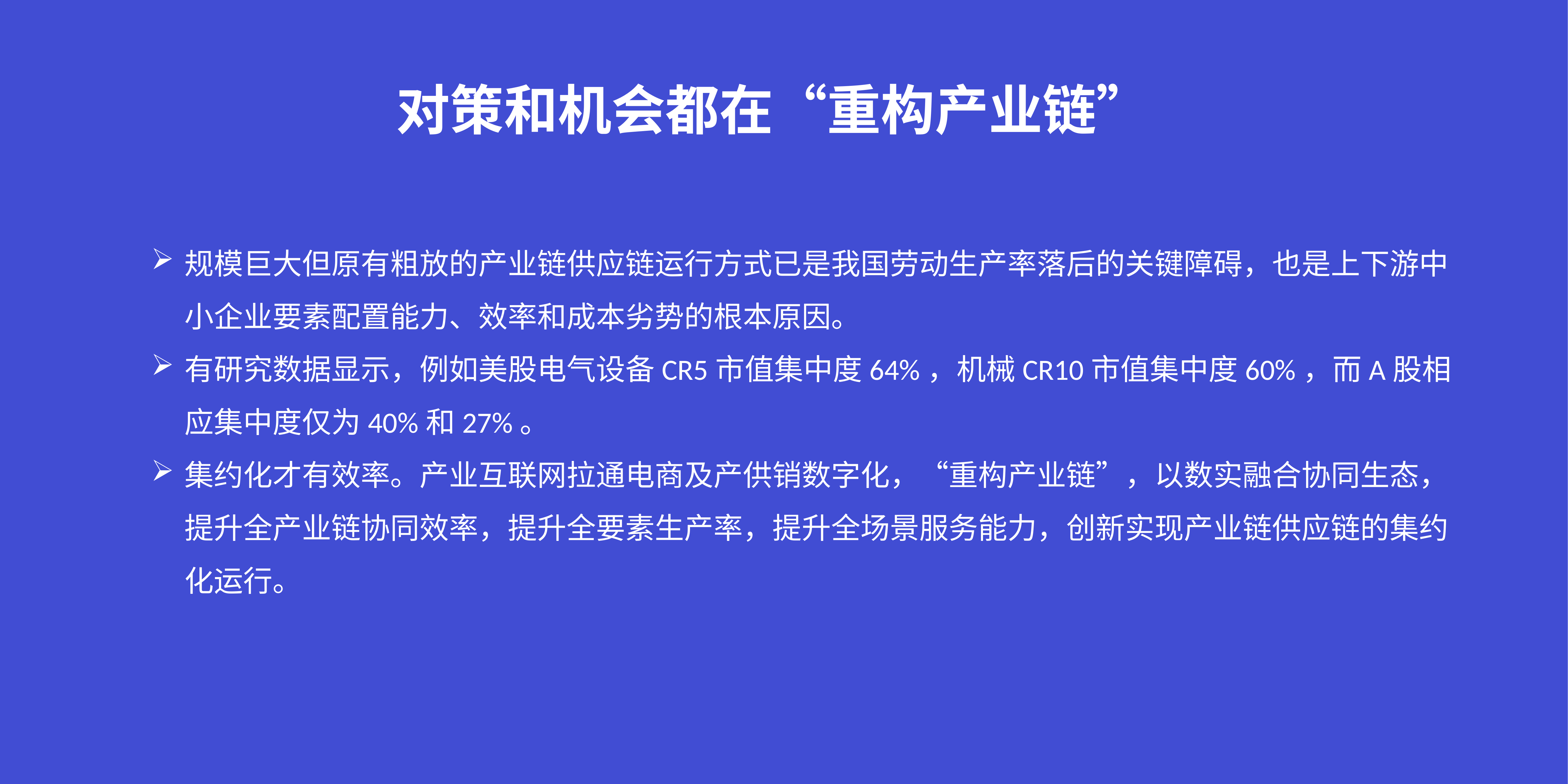

# 对策和机会都在“重构产业链”
规模巨大但原有粗放的产业链供应链运行方式已是我国劳动生产率落后的关键障碍，也是上下游中小企业要素配置能力、效率和成本劣势的根本原因。
有研究数据显示，例如美股电气设备CR5市值集中度64%，机械CR10市值集中度60%，而A股相应集中度仅为40%和27%。
集约化才有效率。产业互联网拉通电商及产供销数字化，“重构产业链”，以数实融合协同生态，提升全产业链协同效率，提升全要素生产率，提升全场景服务能力，创新实现产业链供应链的集约化运行。